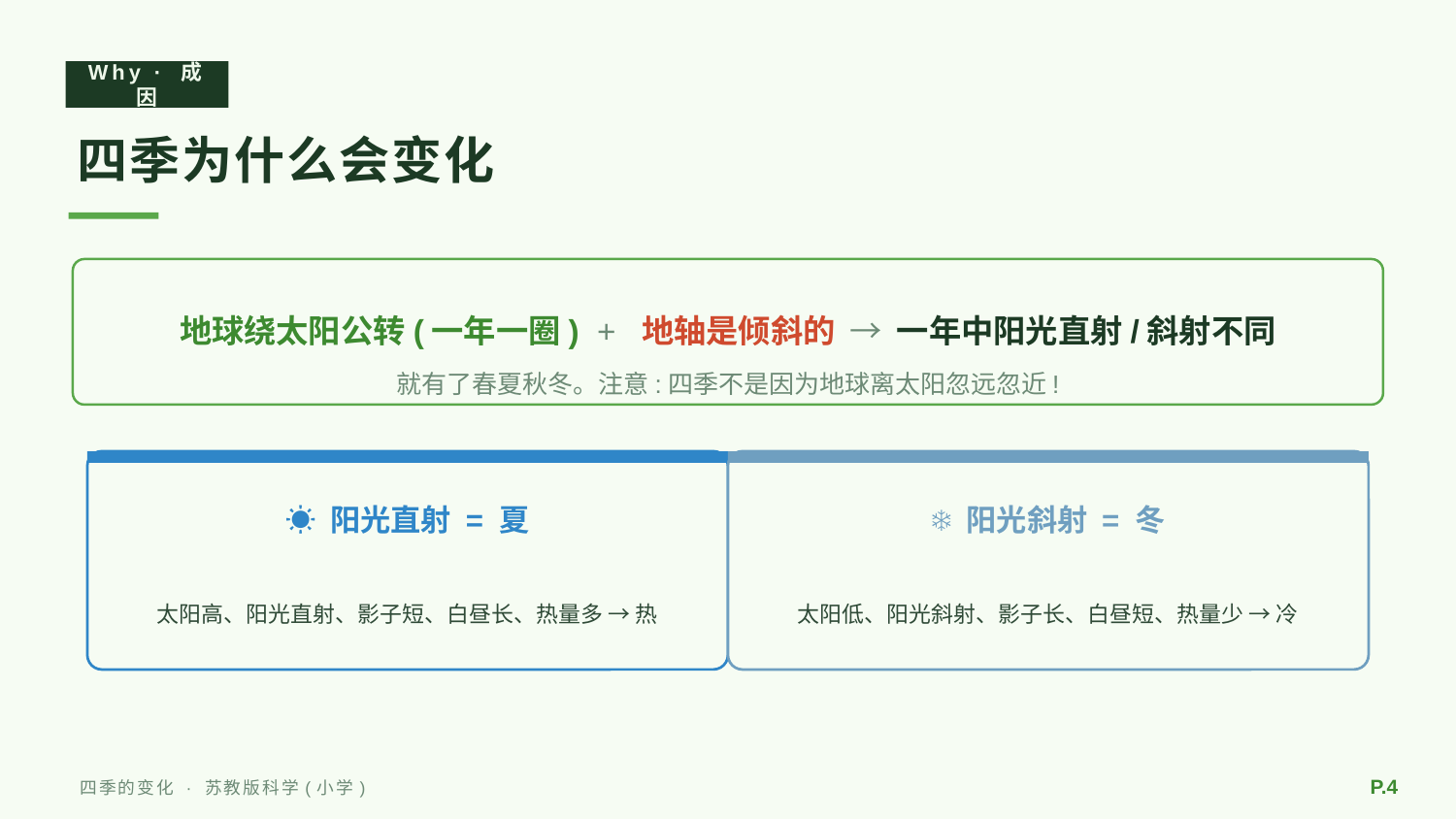

Why · 成因

四季为什么会变化

地球绕太阳公转(一年一圈)  +  地轴是倾斜的  →  一年中阳光直射/斜射不同
就有了春夏秋冬。注意:四季不是因为地球离太阳忽远忽近!

☀️ 阳光直射 = 夏
❄️ 阳光斜射 = 冬
太阳高、阳光直射、影子短、白昼长、热量多 → 热
太阳低、阳光斜射、影子长、白昼短、热量少 → 冷
P.4
四季的变化 · 苏教版科学(小学)